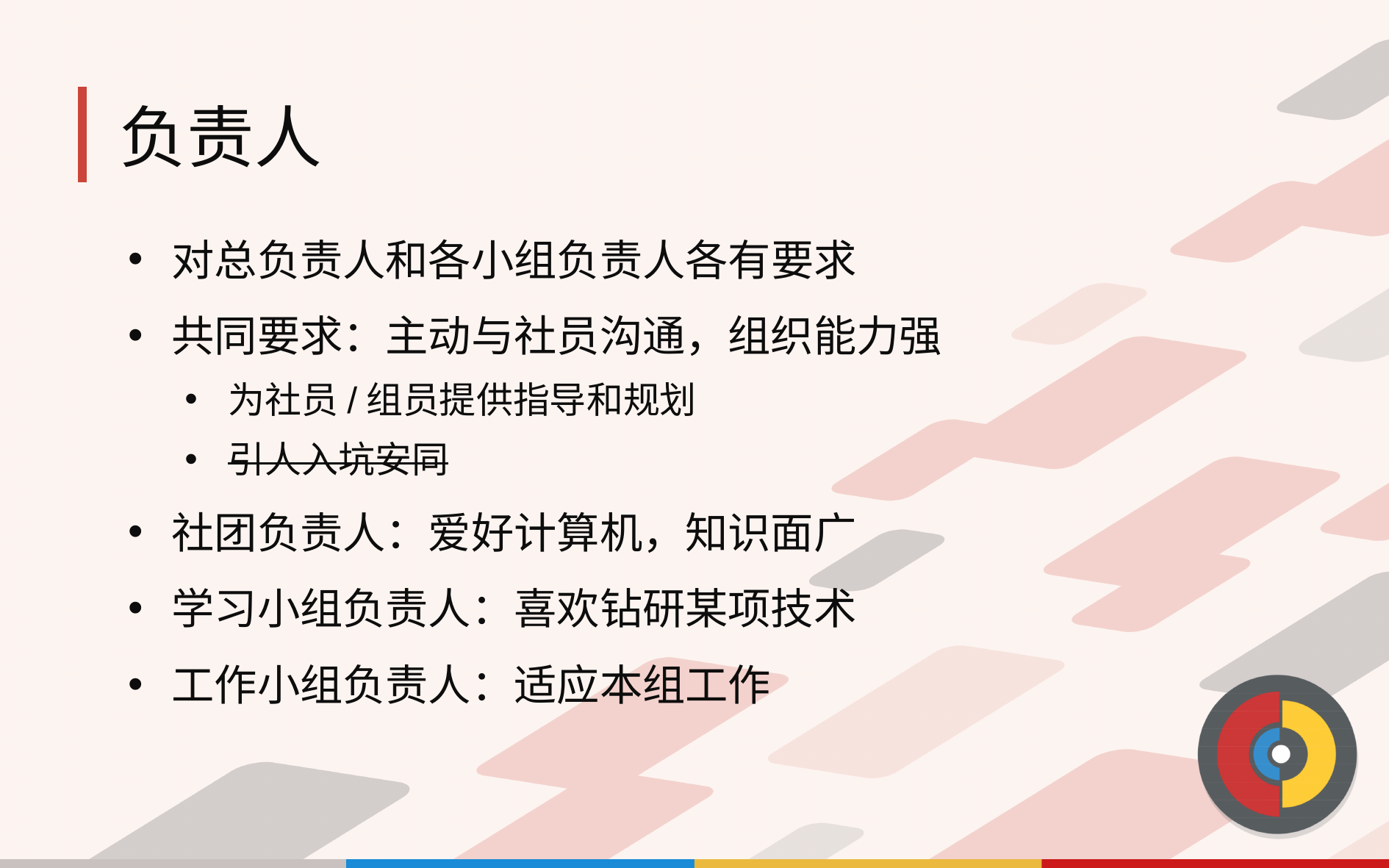

# 负责人
对总负责人和各小组负责人各有要求
共同要求：主动与社员沟通，组织能力强
为社员/组员提供指导和规划
引人入坑安同
社团负责人：爱好计算机，知识面广
学习小组负责人：喜欢钻研某项技术
工作小组负责人：适应本组工作